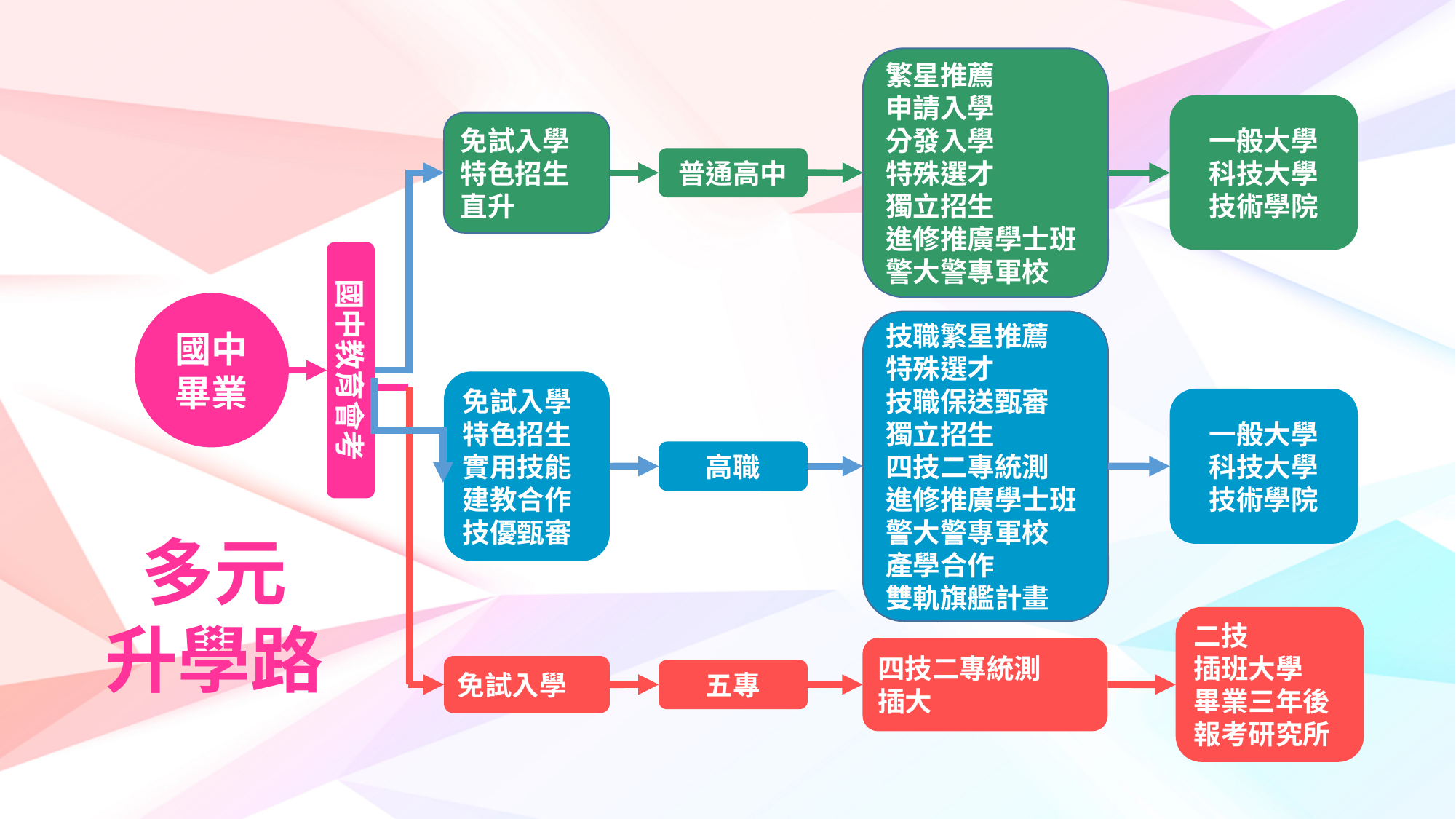

繁星推薦
申請入學
分發入學
特殊選才
獨立招生
進修推廣學士班
警大警專軍校
一般大學
科技大學
技術學院
免試入學
特色招生
直升
普通高中
國中教育會考
國中畢業
技職繁星推薦
特殊選才
技職保送甄審
獨立招生
四技二專統測
進修推廣學士班
警大警專軍校
產學合作
雙軌旗艦計畫
免試入學
特色招生
實用技能
建教合作
技優甄審
一般大學
科技大學
技術學院
高職
二技
插班大學
畢業三年後報考研究所
四技二專統測
插大
免試入學
五專
多元
升學路